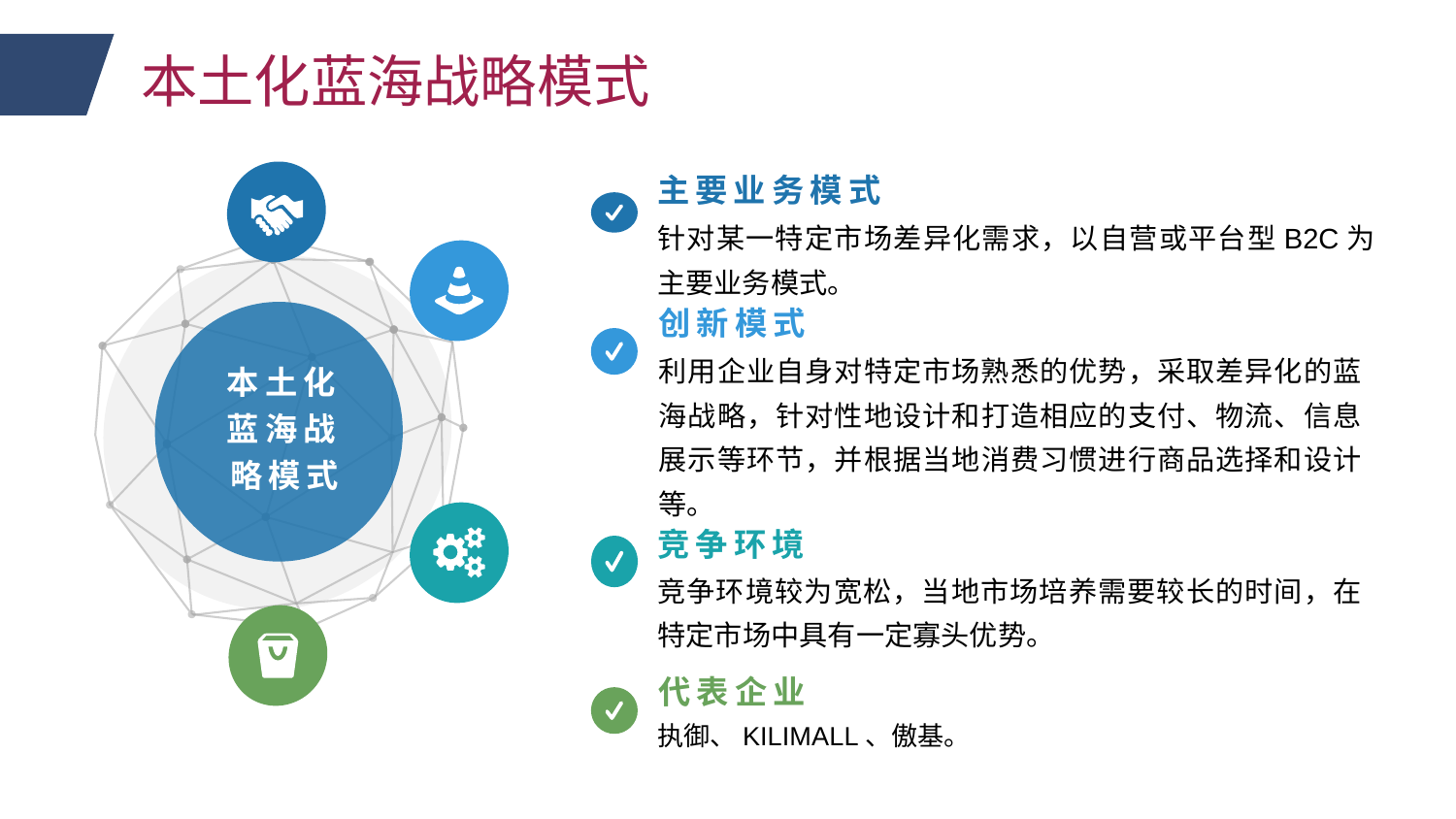

本土化蓝海战略模式

本土化蓝海战略模式

主要业务模式

针对某一特定市场差异化需求，以自营或平台型B2C为主要业务模式。
创新模式

利用企业自身对特定市场熟悉的优势，采取差异化的蓝海战略，针对性地设计和打造相应的支付、物流、信息展示等环节，并根据当地消费习惯进行商品选择和设计等。
竞争环境

竞争环境较为宽松，当地市场培养需要较长的时间，在特定市场中具有一定寡头优势。
代表企业

执御、KILIMALL、傲基。